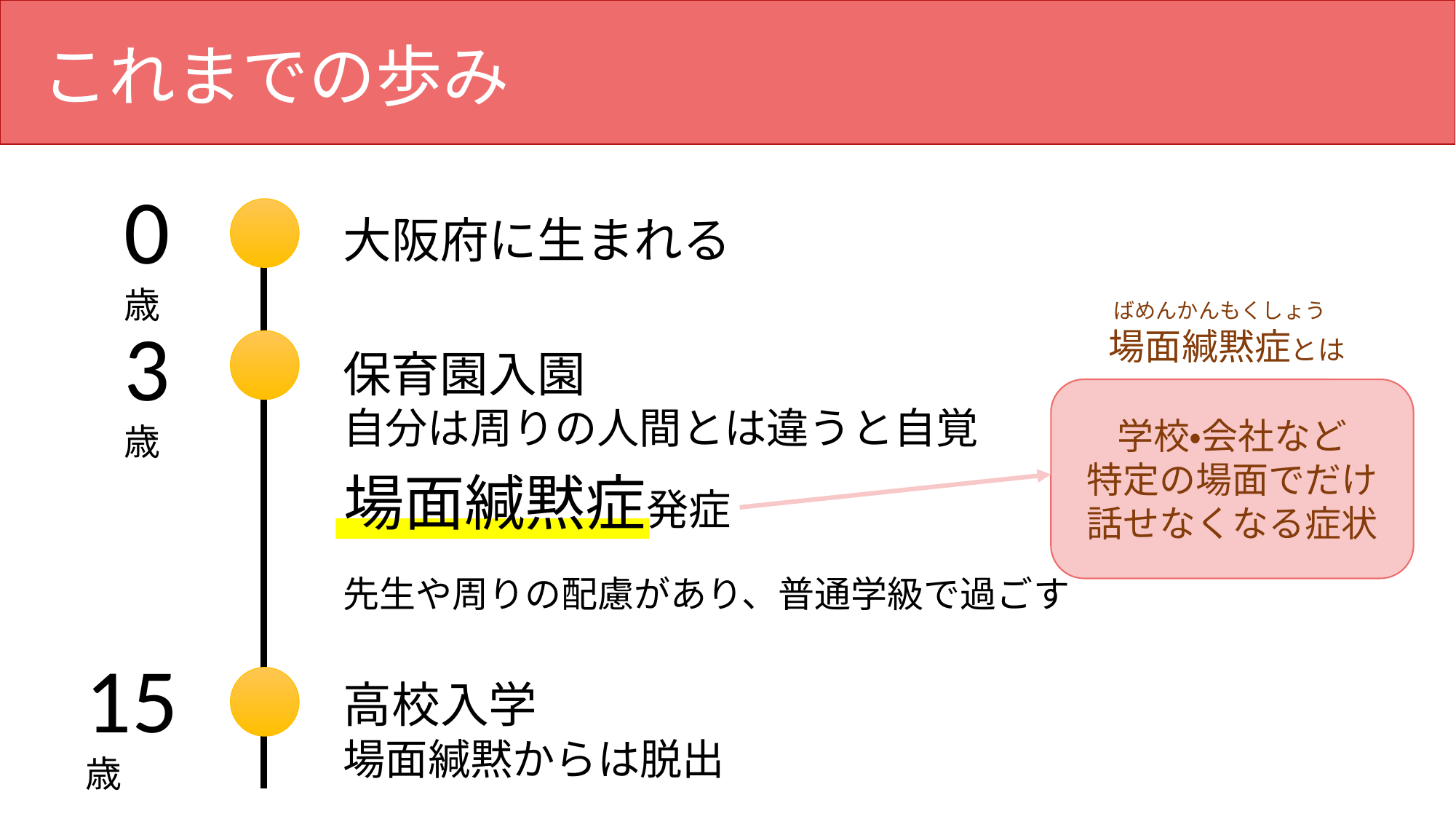

# これまでの歩み
0歳

大阪府に生まれる
ばめんかんもくしょう
3歳
場面緘黙症とは

保育園入園
自分は周りの人間とは違うと自覚
学校・会社など
特定の場面でだけ
話せなくなる症状
場面緘黙症発症

先生や周りの配慮があり、普通学級で過ごす
15歳

高校入学
場面緘黙からは脱出